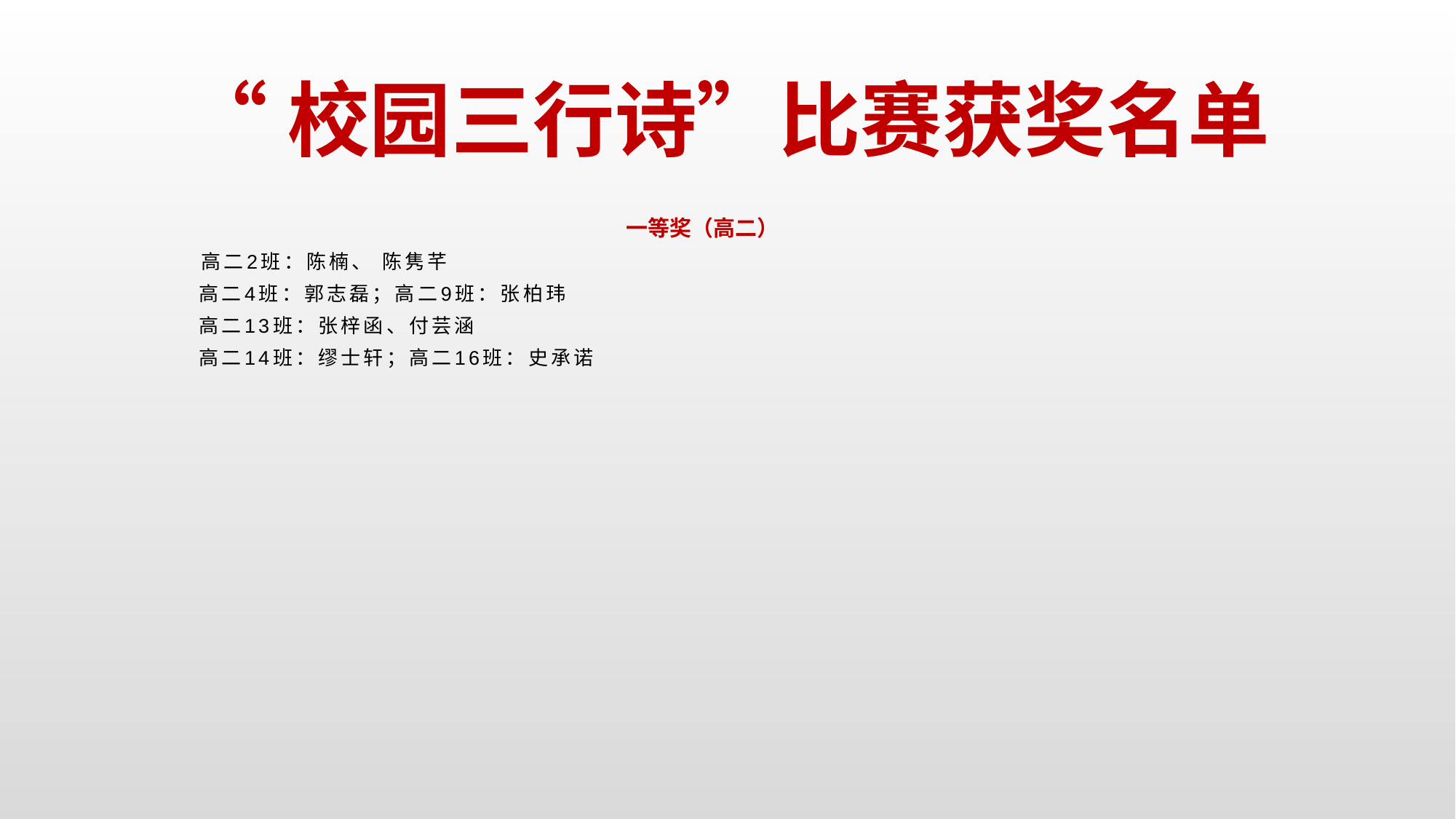

# “校园三行诗”比赛获奖名单
一等奖（高二）
       高二2班：陈楠、 陈隽芊
      高二4班：郭志磊；高二9班：张柏玮
      高二13班：张梓函、付芸涵
      高二14班：缪士轩；高二16班：史承诺